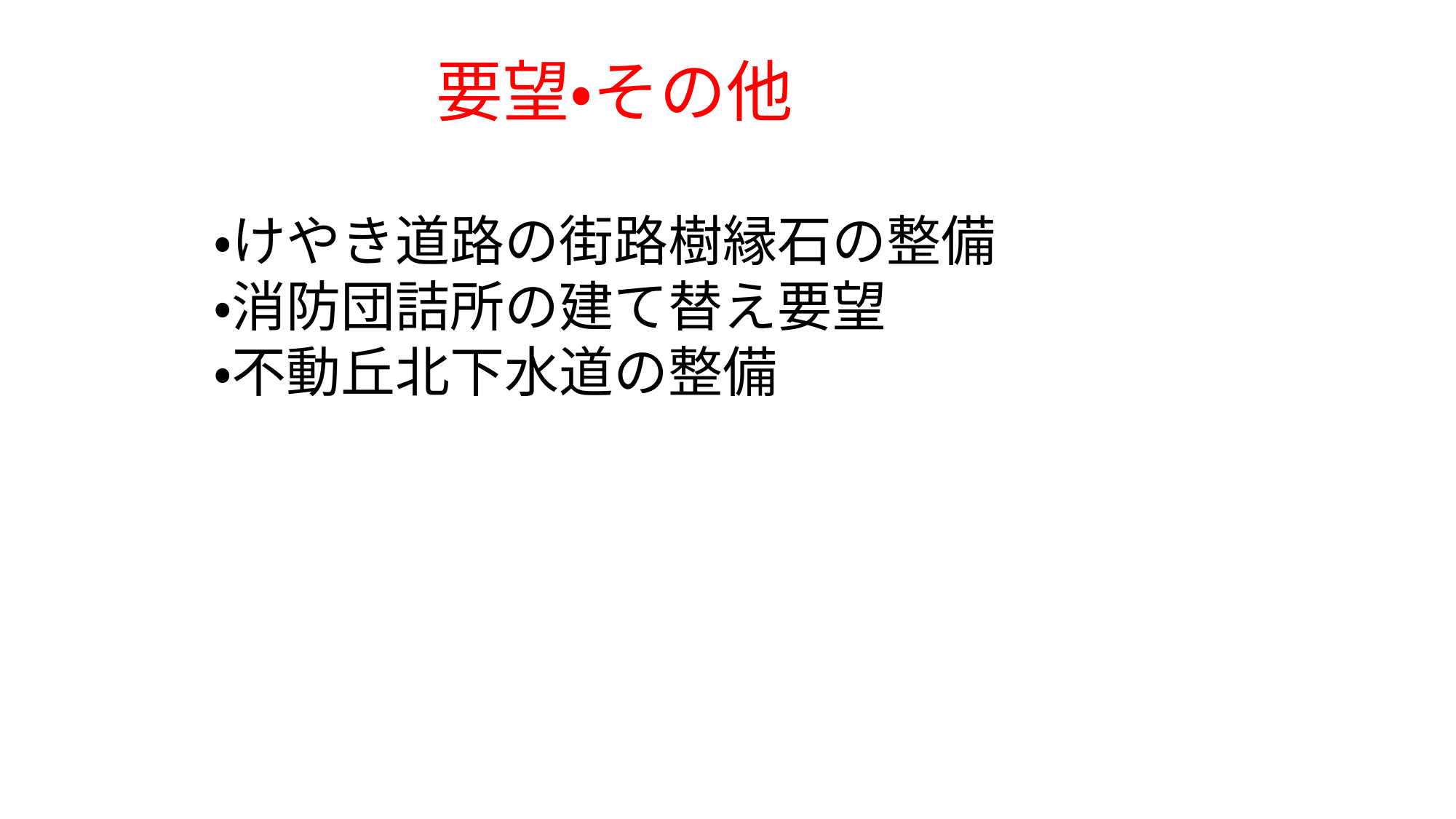

要望・その他
・けやき道路の街路樹縁石の整備
・消防団詰所の建て替え要望
・不動丘北下水道の整備